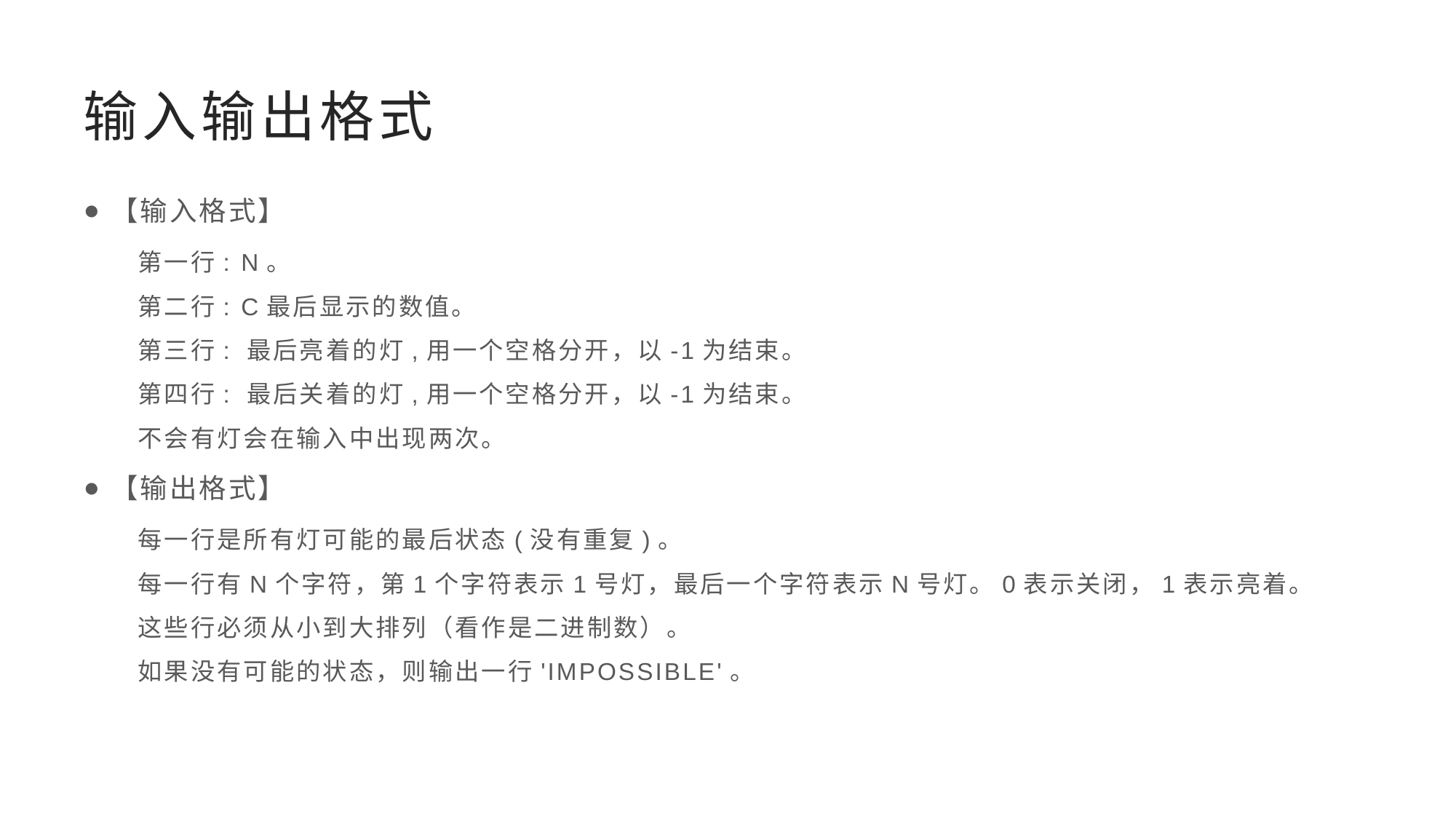

# 输入输出格式
【输入格式】
第一行: N。
第二行: C最后显示的数值。
第三行: 最后亮着的灯,用一个空格分开，以-1为结束。
第四行: 最后关着的灯,用一个空格分开，以-1为结束。
不会有灯会在输入中出现两次。
【输出格式】
每一行是所有灯可能的最后状态(没有重复)。
每一行有N个字符，第1个字符表示1号灯，最后一个字符表示N号灯。0表示关闭，1表示亮着。
这些行必须从小到大排列（看作是二进制数）。
如果没有可能的状态，则输出一行'IMPOSSIBLE'。